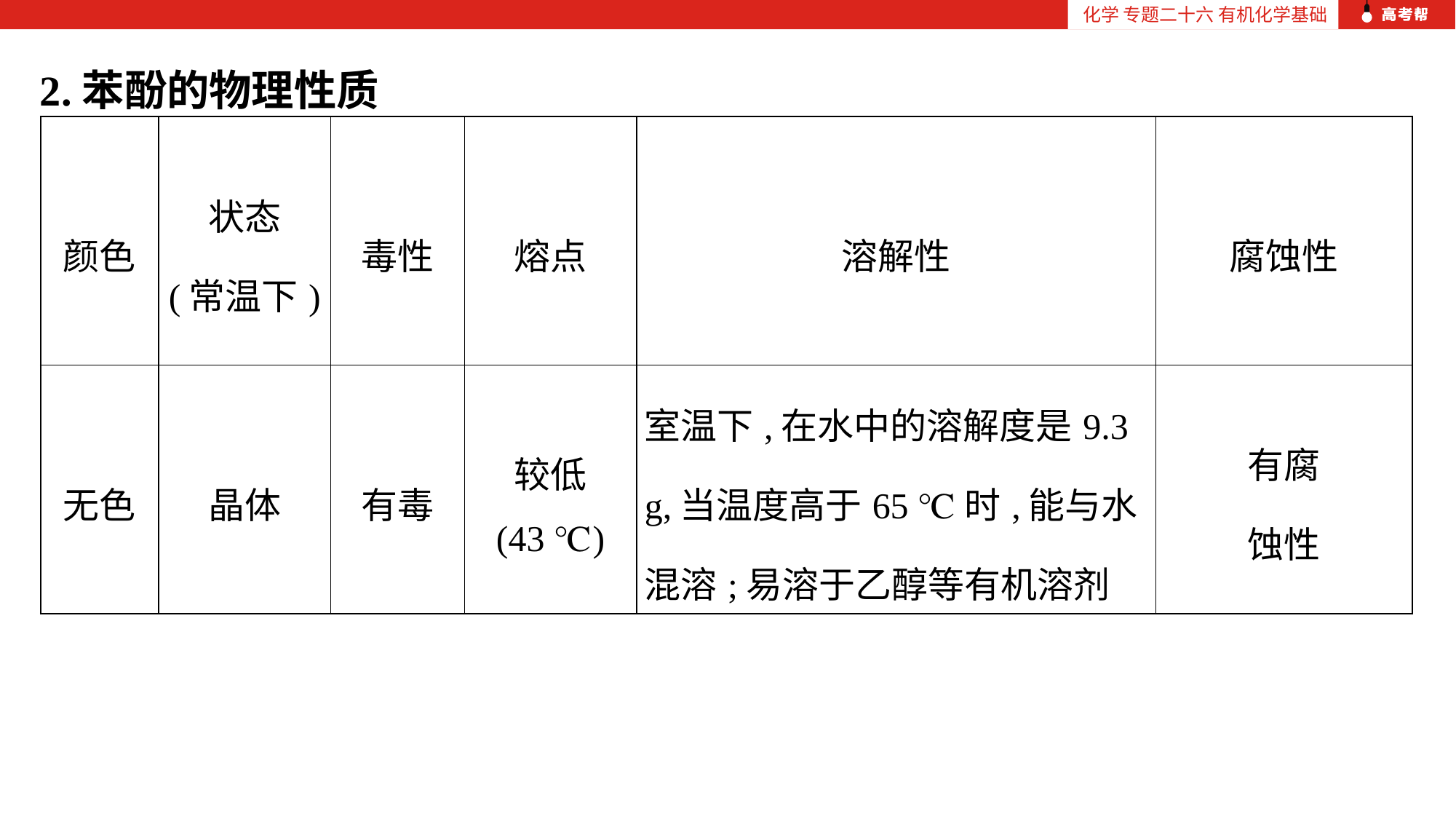

化学 专题二十六 有机化学基础
2.苯酚的物理性质
| 颜色 | 状态 (常温下) | 毒性 | 熔点 | 溶解性 | 腐蚀性 |
| --- | --- | --- | --- | --- | --- |
| 无色 | 晶体 | 有毒 | 较低 (43 ℃) | 室温下,在水中的溶解度是9.3 g,当温度高于65 ℃时,能与水混溶;易溶于乙醇等有机溶剂 | 有腐 蚀性 |